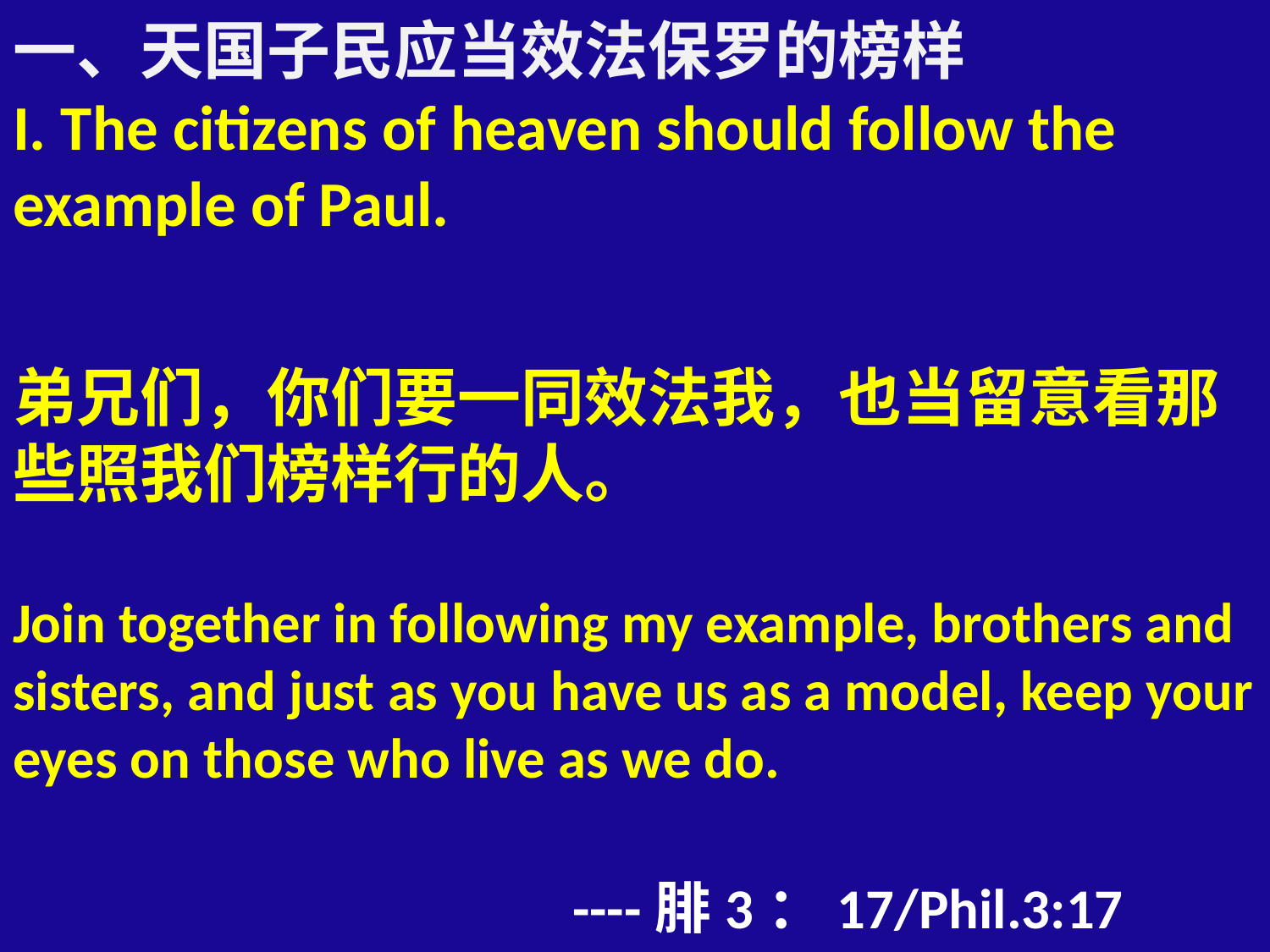

# 一、天国子民应当效法保罗的榜样 I. The citizens of heaven should follow the example of Paul. 弟兄们，你们要一同效法我，也当留意看那些照我们榜样行的人。 Join together in following my example, brothers and sisters, and just as you have us as a model, keep your eyes on those who live as we do. ----腓3：17/Phil.3:17